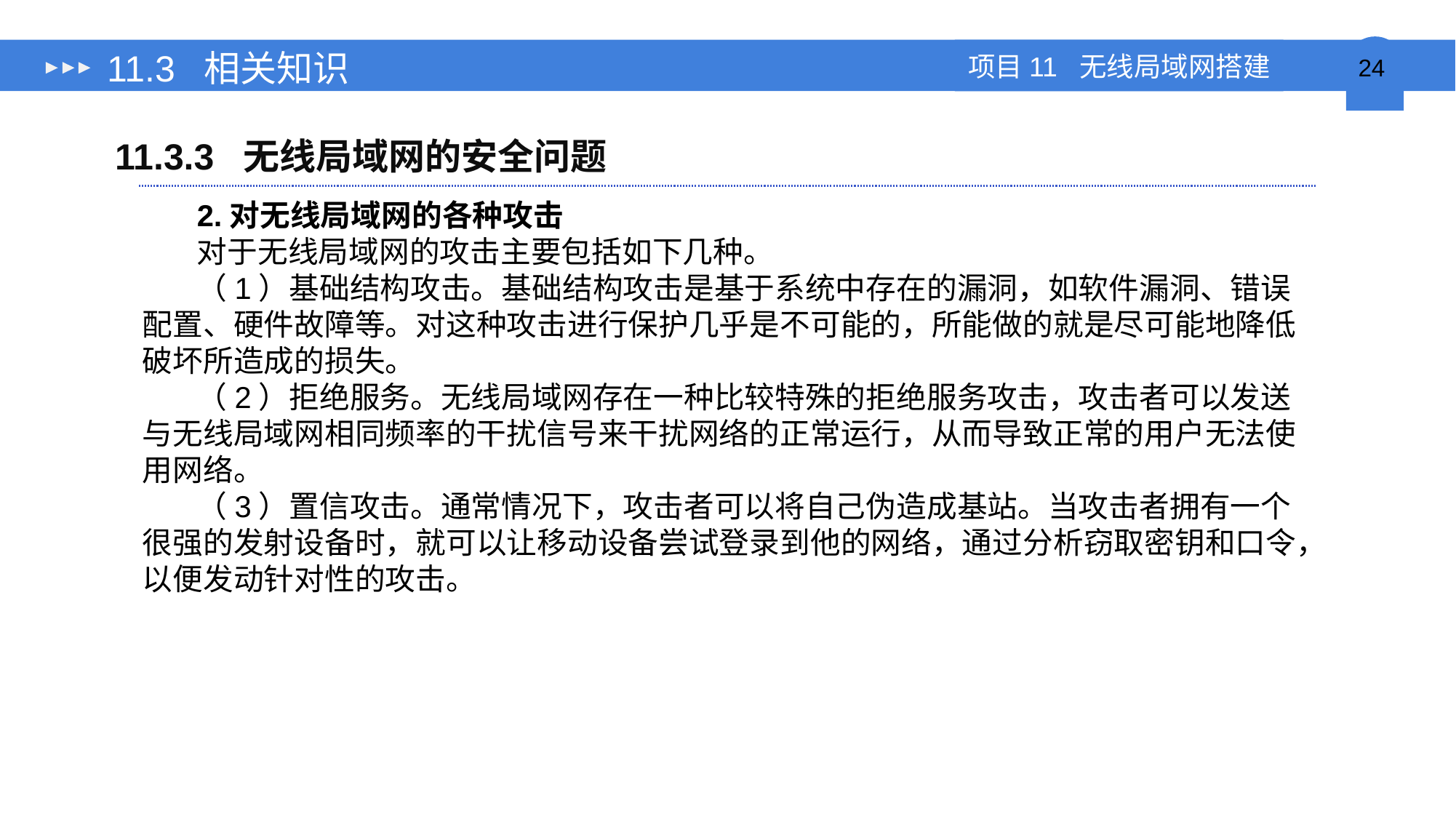

# 11.3  相关知识
11.3.3  无线局域网的安全问题

2.对无线局域网的各种攻击
对于无线局域网的攻击主要包括如下几种。
（1）基础结构攻击。基础结构攻击是基于系统中存在的漏洞，如软件漏洞、错误配置、硬件故障等。对这种攻击进行保护几乎是不可能的，所能做的就是尽可能地降低破坏所造成的损失。
（2）拒绝服务。无线局域网存在一种比较特殊的拒绝服务攻击，攻击者可以发送与无线局域网相同频率的干扰信号来干扰网络的正常运行，从而导致正常的用户无法使用网络。
（3）置信攻击。通常情况下，攻击者可以将自己伪造成基站。当攻击者拥有一个很强的发射设备时，就可以让移动设备尝试登录到他的网络，通过分析窃取密钥和口令，以便发动针对性的攻击。